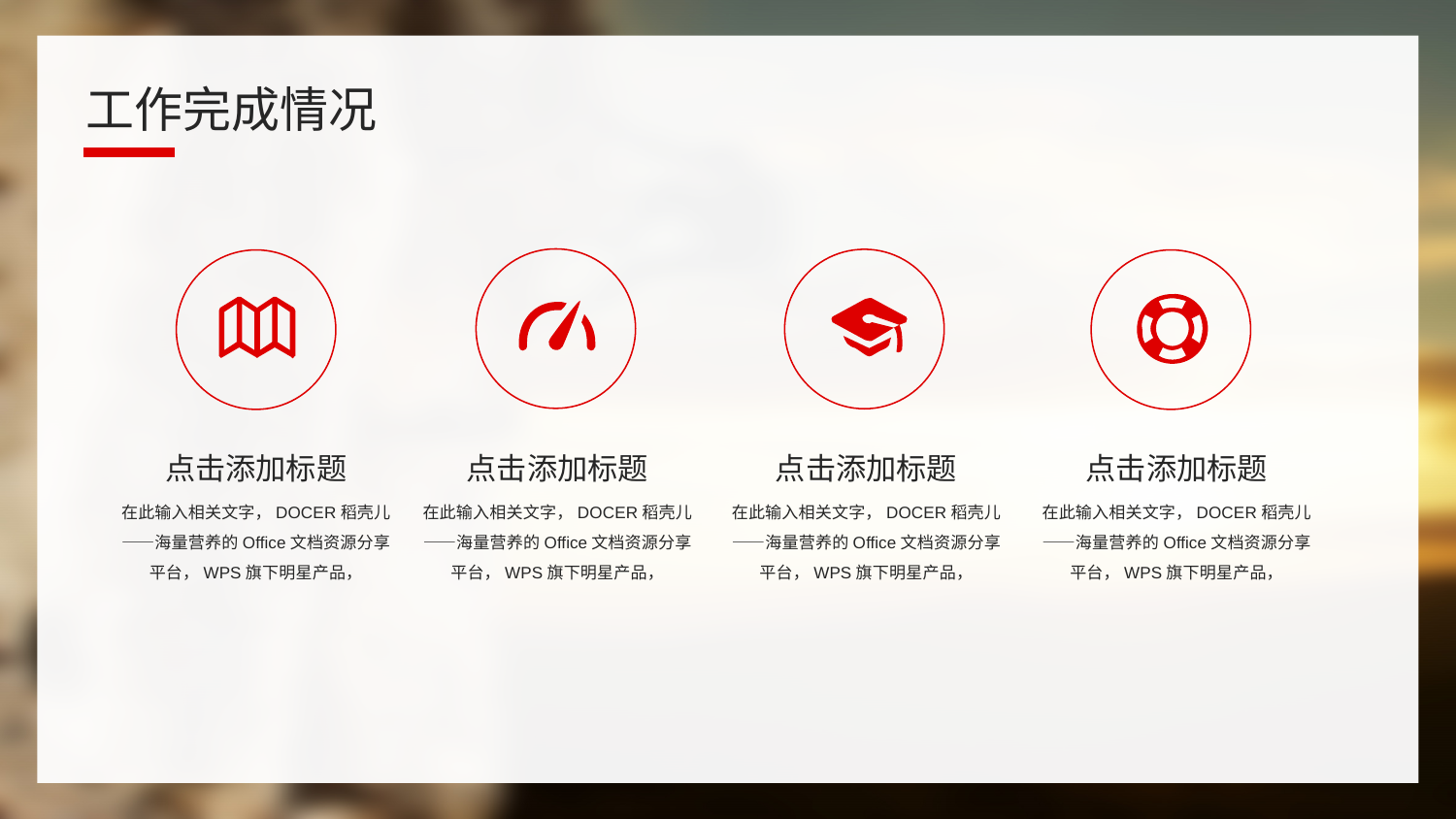

工作完成情况

点击添加标题
点击添加标题
点击添加标题
点击添加标题
在此输入相关文字，DOCER稻壳儿——海量营养的Office文档资源分享平台，WPS旗下明星产品，
在此输入相关文字，DOCER稻壳儿——海量营养的Office文档资源分享平台，WPS旗下明星产品，
在此输入相关文字，DOCER稻壳儿——海量营养的Office文档资源分享平台，WPS旗下明星产品，
在此输入相关文字，DOCER稻壳儿——海量营养的Office文档资源分享平台，WPS旗下明星产品，